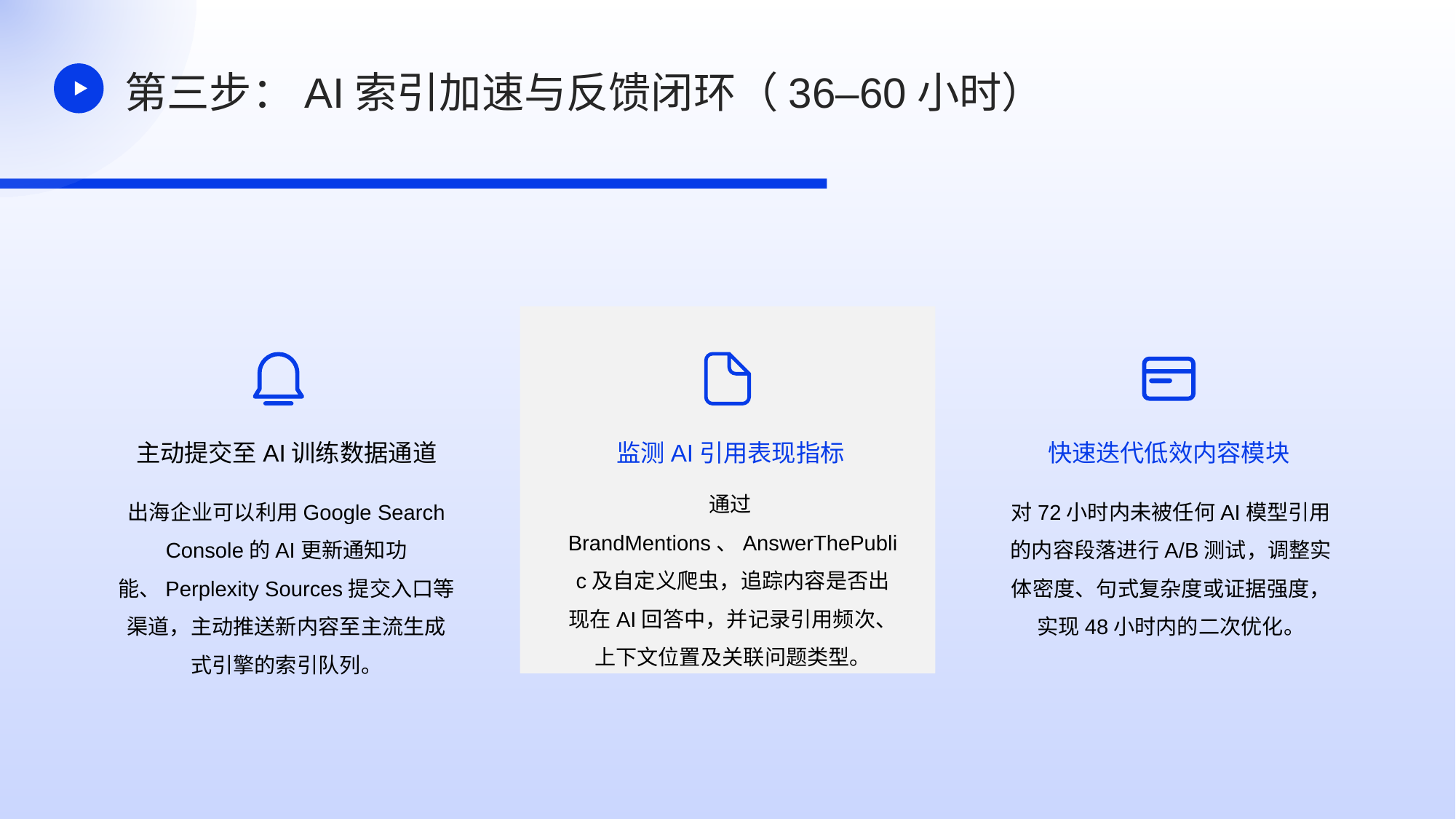

第三步：AI索引加速与反馈闭环（36–60小时）

主动提交至AI训练数据通道
监测AI引用表现指标
快速迭代低效内容模块
通过BrandMentions、AnswerThePublic及自定义爬虫，追踪内容是否出现在AI回答中，并记录引用频次、上下文位置及关联问题类型。
出海企业可以利用Google Search Console的AI更新通知功能、Perplexity Sources提交入口等渠道，主动推送新内容至主流生成式引擎的索引队列。
对72小时内未被任何AI模型引用的内容段落进行A/B测试，调整实体密度、句式复杂度或证据强度，实现48小时内的二次优化。